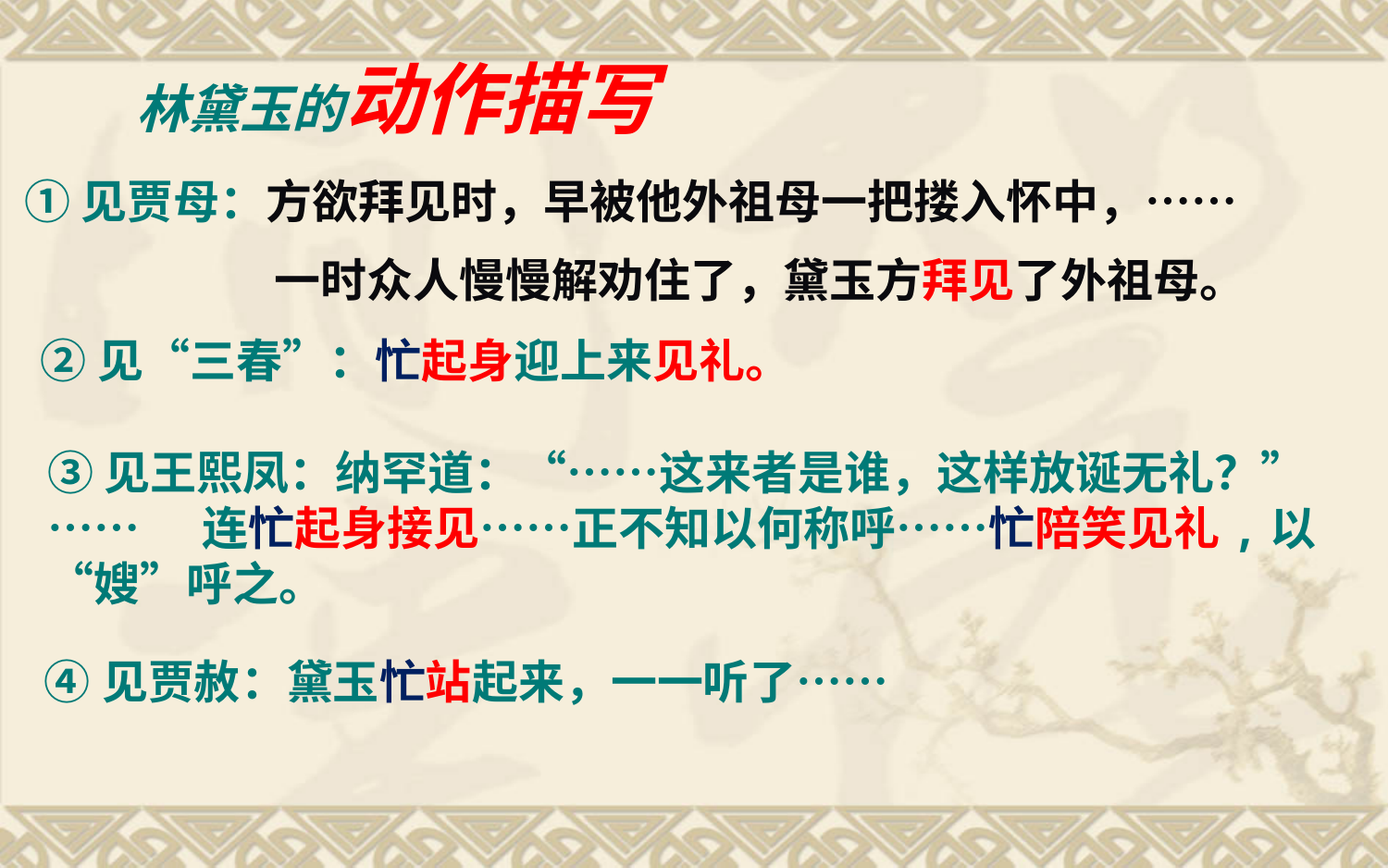

林黛玉的动作描写
 ①见贾母：方欲拜见时，早被他外祖母一把搂入怀中，……
                        一时众人慢慢解劝住了，黛玉方拜见了外祖母。

 ②见“三春”：忙起身迎上来见礼。
③见王熙凤：纳罕道：“……这来者是谁，这样放诞无礼？” ……      连忙起身接见……正不知以何称呼……忙陪笑见礼,以“嫂”呼之。
④见贾赦：黛玉忙站起来，一一听了……